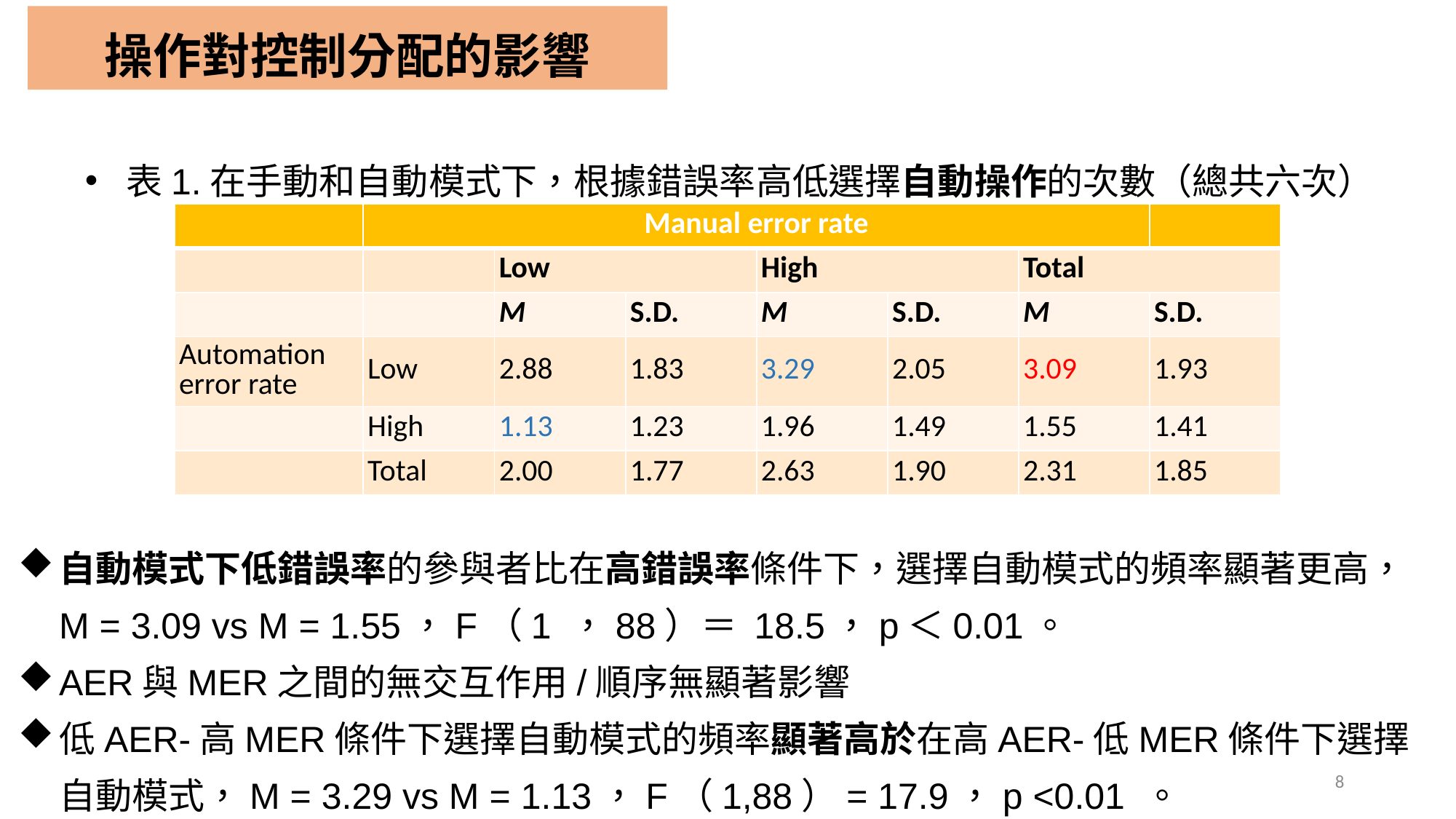

# 操作對控制分配的影響
表1.在手動和自動模式下，根據錯誤率高低選擇自動操作的次數（總共六次）
|  | Manual error rate |  |  |  |  |  |  |
| --- | --- | --- | --- | --- | --- | --- | --- |
|  |  | Low |  | High |  | Total |  |
|  |  | M | s.d. | M | s.d. | M | s.d. |
| Automation error rate | Low | 2.88 | 1.83 | 3.29 | 2.05 | 3.09 | 1.93 |
|  | High | 1.13 | 1.23 | 1.96 | 1.49 | 1.55 | 1.41 |
|  | Total | 2.00 | 1.77 | 2.63 | 1.90 | 2.31 | 1.85 |
自動模式下低錯誤率的參與者比在高錯誤率條件下，選擇自動模式的頻率顯著更高，M = 3.09 vs M = 1.55，F（1 ，88）＝ 18.5，p＜0.01。
AER與MER之間的無交互作用/順序無顯著影響
低AER-高MER條件下選擇自動模式的頻率顯著高於在高AER-低MER條件下選擇自動模式，M = 3.29 vs M = 1.13，F（1,88）= 17.9，p <0.01 。
8